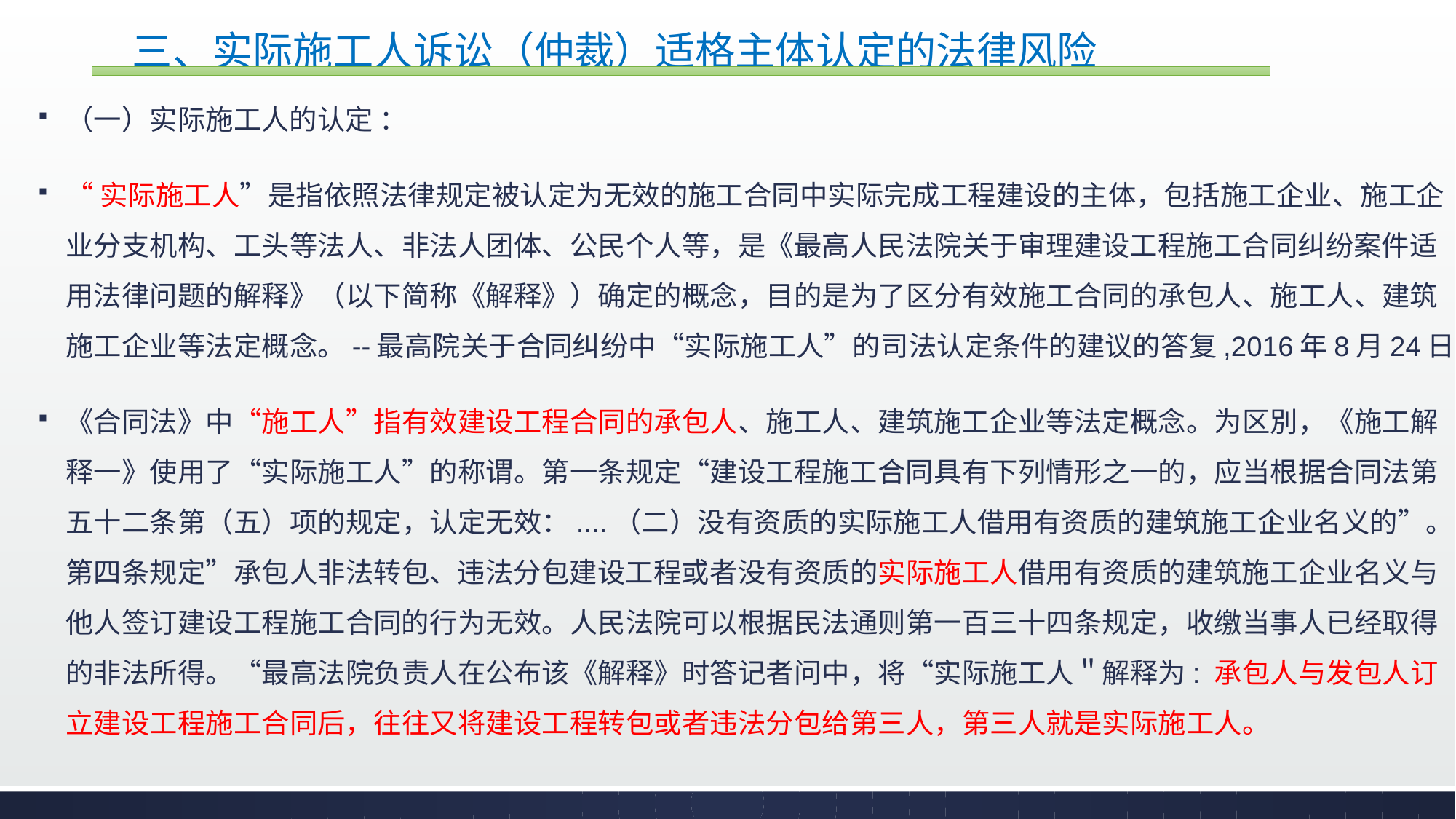

# 三、实际施工人诉讼（仲裁）适格主体认定的法律风险

（一）实际施工人的认定 ：
“实际施工人”是指依照法律规定被认定为无效的施工合同中实际完成工程建设的主体，包括施工企业、施工企业分支机构、工头等法人、非法人团体、公民个人等，是《最高人民法院关于审理建设工程施工合同纠纷案件适用法律问题的解释》（以下简称《解释》）确定的概念，目的是为了区分有效施工合同的承包人、施工人、建筑施工企业等法定概念。--最高院关于合同纠纷中“实际施工人”的司法认定条件的建议的答复,2016年8月24日
《合同法》中“施工人”指有效建设工程合同的承包人、施工人、建筑施工企业等法定概念。为区別，《施工解释一》使用了“实际施工人”的称谓。第一条规定“建设工程施工合同具有下列情形之一的，应当根据合同法第五十二条第（五）项的规定，认定无效：....（二）没有资质的实际施工人借用有资质的建筑施工企业名义的”。第四条规定”承包人非法转包、违法分包建设工程或者没有资质的实际施工人借用有资质的建筑施工企业名义与他人签订建设工程施工合同的行为无效。人民法院可以根据民法通则第一百三十四条规定，收缴当事人已经取得的非法所得。“最高法院负责人在公布该《解释》时答记者问中，将“实际施工人＂解释为: 承包人与发包人订立建设工程施工合同后，往往又将建设工程转包或者违法分包给第三人，第三人就是实际施工人。